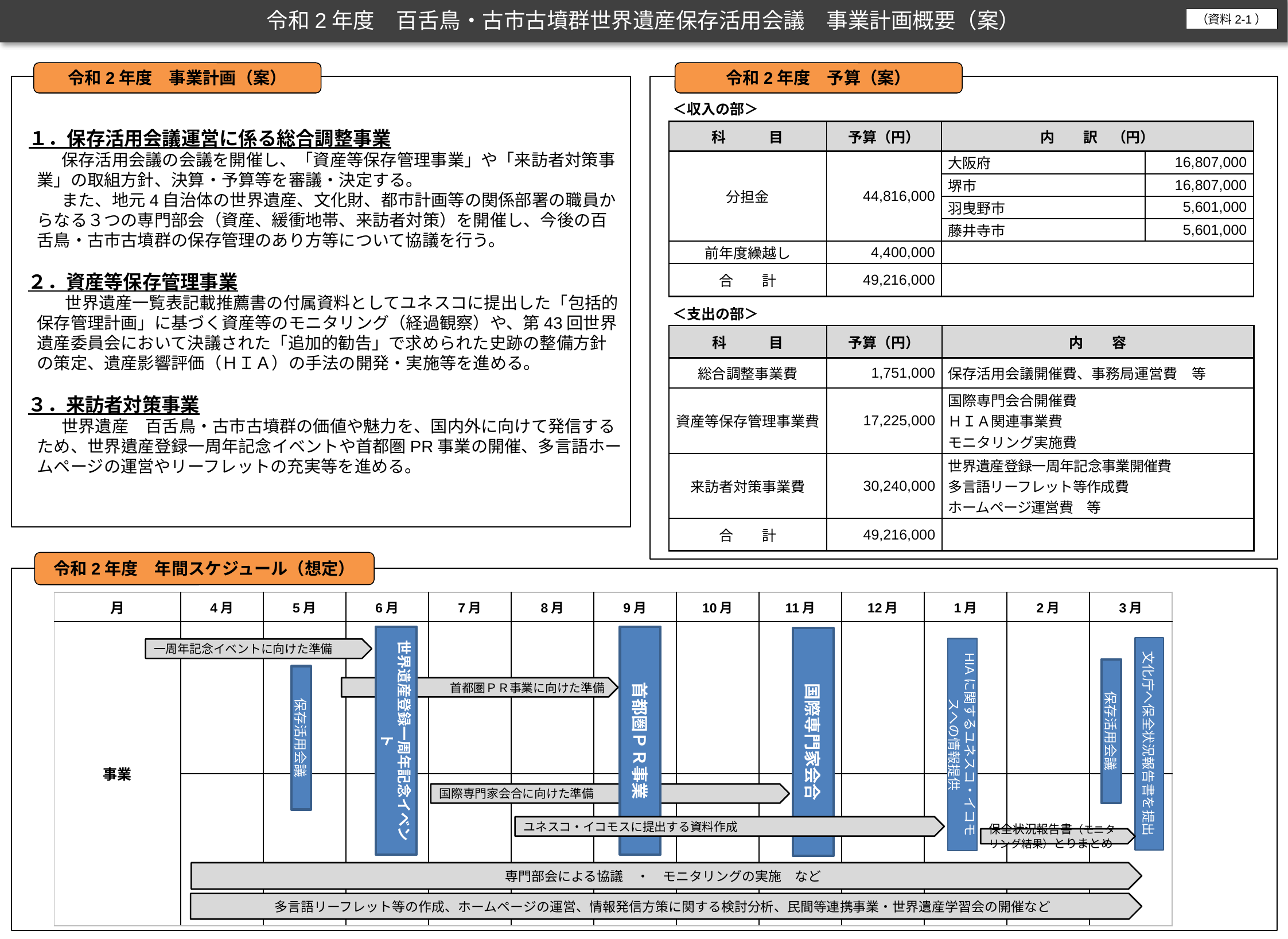

令和2年度　百舌鳥・古市古墳群世界遺産保存活用会議　事業計画概要（案）
（資料2-1）
令和2年度　事業計画（案）
令和2年度　予算（案）

 １．保存活用会議運営に係る総合調整事業
　　保存活用会議の会議を開催し、「資産等保存管理事業」や「来訪者対策事業」の取組方針、決算・予算等を審議・決定する。
　　また、地元4自治体の世界遺産、文化財、都市計画等の関係部署の職員からなる３つの専門部会（資産、緩衝地帯、来訪者対策）を開催し、今後の百舌鳥・古市古墳群の保存管理のあり方等について協議を行う。

２．資産等保存管理事業
　 　世界遺産一覧表記載推薦書の付属資料としてユネスコに提出した「包括的保存管理計画」に基づく資産等のモニタリング（経過観察）や、第43回世界遺産委員会において決議された「追加的勧告」で求められた史跡の整備方針の策定、遺産影響評価（ＨＩＡ）の手法の開発・実施等を進める。

３．来訪者対策事業
　　世界遺産　百舌鳥・古市古墳群の価値や魅力を、国内外に向けて発信するため、世界遺産登録一周年記念イベントや首都圏PR事業の開催、多言語ホームページの運営やリーフレットの充実等を進める。
＜収入の部＞
| 科　　　目 | 予算（円） | 内　　訳　（円） |  |
| --- | --- | --- | --- |
| 分担金 | 44,816,000 | 大阪府 | 16,807,000 |
|  |  | 堺市 | 16,807,000 |
|  |  | 羽曳野市 | 5,601,000 |
|  |  | 藤井寺市 | 5,601,000 |
| 前年度繰越し | 4,400,000 |  |  |
| 合　　計 | 49,216,000 |  |  |
＜支出の部＞
| 科　　　目 | 予算（円） | 内　　容 |
| --- | --- | --- |
| 総合調整事業費 | 1,751,000 | 保存活用会議開催費、事務局運営費　等 |
| 資産等保存管理事業費 | 17,225,000 | 国際専門会合開催費 ＨＩＡ関連事業費 モニタリング実施費 |
| 来訪者対策事業費 | 30,240,000 | 世界遺産登録一周年記念事業開催費 多言語リーフレット等作成費 ホームページ運営費　等 |
| 合　　計 | 49,216,000 |  |
令和2年度　年間スケジュール（想定）

| 月 | 4月 | 5月 | 6月 | 7月 | 8月 | 9月 | 10月 | 11月 | 12月 | 1月 | 2月 | 3月 |
| --- | --- | --- | --- | --- | --- | --- | --- | --- | --- | --- | --- | --- |
| 事業 |  |  |  |  |  |  |  |  |  |  |  |  |
|  |  |  |  |  |  |  |  |  |  |  |  |  |
世界遺産登録一周年記念イベント
首都圏ＰＲ事業
国際専門家会合
文化庁へ保全状況報告書を提出
HIAに関するユネスコ・イコモスへの情報提供
一周年記念イベントに向けた準備
保存活用会議
保存活用会議
首都圏ＰＲ事業に向けた準備
国際専門家会合に向けた準備
ユネスコ・イコモスに提出する資料作成
保全状況報告書（モニタリング結果）とりまとめ
専門部会による協議　・　モニタリングの実施　など
多言語リーフレット等の作成、ホームページの運営、情報発信方策に関する検討分析、民間等連携事業・世界遺産学習会の開催など